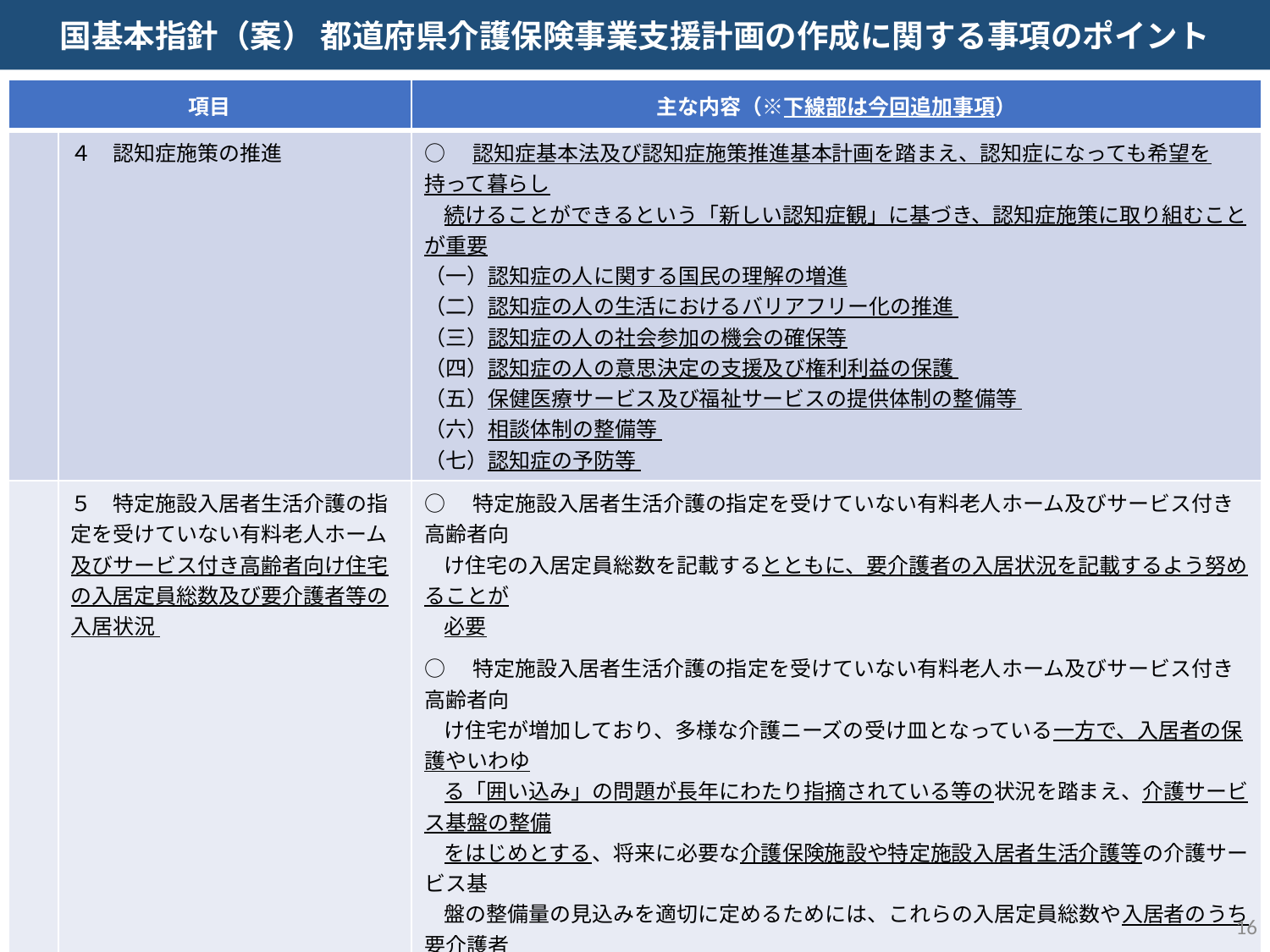

国基本指針（案） 都道府県介護保険事業支援計画の作成に関する事項のポイント
| 項目 |  | 主な内容（※下線部は今回追加事項） |
| --- | --- | --- |
|  | ４　認知症施策の推進 | ○　認知症基本法及び認知症施策推進基本計画を踏まえ、認知症になっても希望を持って暮らし 続けることができるという「新しい認知症観」に基づき、認知症施策に取り組むことが重要 （一）認知症の人に関する国民の理解の増進 （二）認知症の人の生活におけるバリアフリー化の推進 （三）認知症の人の社会参加の機会の確保等 （四）認知症の人の意思決定の支援及び権利利益の保護 （五）保健医療サービス及び福祉サービスの提供体制の整備等 （六）相談体制の整備等 （七）認知症の予防等 |
|  | ５　特定施設入居者生活介護の指定を受けていない有料老人ホーム及びサービス付き高齢者向け住宅の入居定員総数及び要介護者等の入居状況 | ○　特定施設入居者生活介護の指定を受けていない有料老人ホーム及びサービス付き高齢者向 け住宅の入居定員総数を記載するとともに、要介護者の入居状況を記載するよう努めることが 必要 ○　特定施設入居者生活介護の指定を受けていない有料老人ホーム及びサービス付き高齢者向 け住宅が増加しており、多様な介護ニーズの受け皿となっている一方で、入居者の保護やいわゆ る「囲い込み」の問題が長年にわたり指摘されている等の状況を踏まえ、介護サービス基盤の整備 をはじめとする、将来に必要な介護保険施設や特定施設入居者生活介護等の介護サービス基 盤の整備量の見込みを適切に定めるためには、これらの入居定員総数や入居者のうち要介護者 の割合や入居者による在宅サービスの利用状況等の入居者の状況を踏まえることが重要 ○　有料老人ホーム及びサービス付き高齢者向け住宅が介護ニーズの受け皿としての役割を果たせ るよう、市町村から提供される情報等に基づき、未届けの有料老人ホームの届出促進（令和八 年の社福法等改正による改正後の老人福祉法の施行後においては、加えて、未登録の登録対 象となる有料老人ホームの登録促進）や指導監督の徹底を図るとともに、市町村と連携して介 護サービス相談員の積極的な活用等、その質の確保を図ることも重要 |
|  | ６ 介護サービス情報の公表に関する事項 | ○　介護サービスを利用し、又は利用しようとする要介護者等が適切かつ円滑に介護サービスを利 用する機会を確保するため、介護サービス情報の公表に係る体制の整備をはじめとする介護サー ビス情報の公表に関する事項を定めるよう努める ○　利用者の選択に資するという観点から、介護サービス事業者の財務状況を公表することが重要 |
16